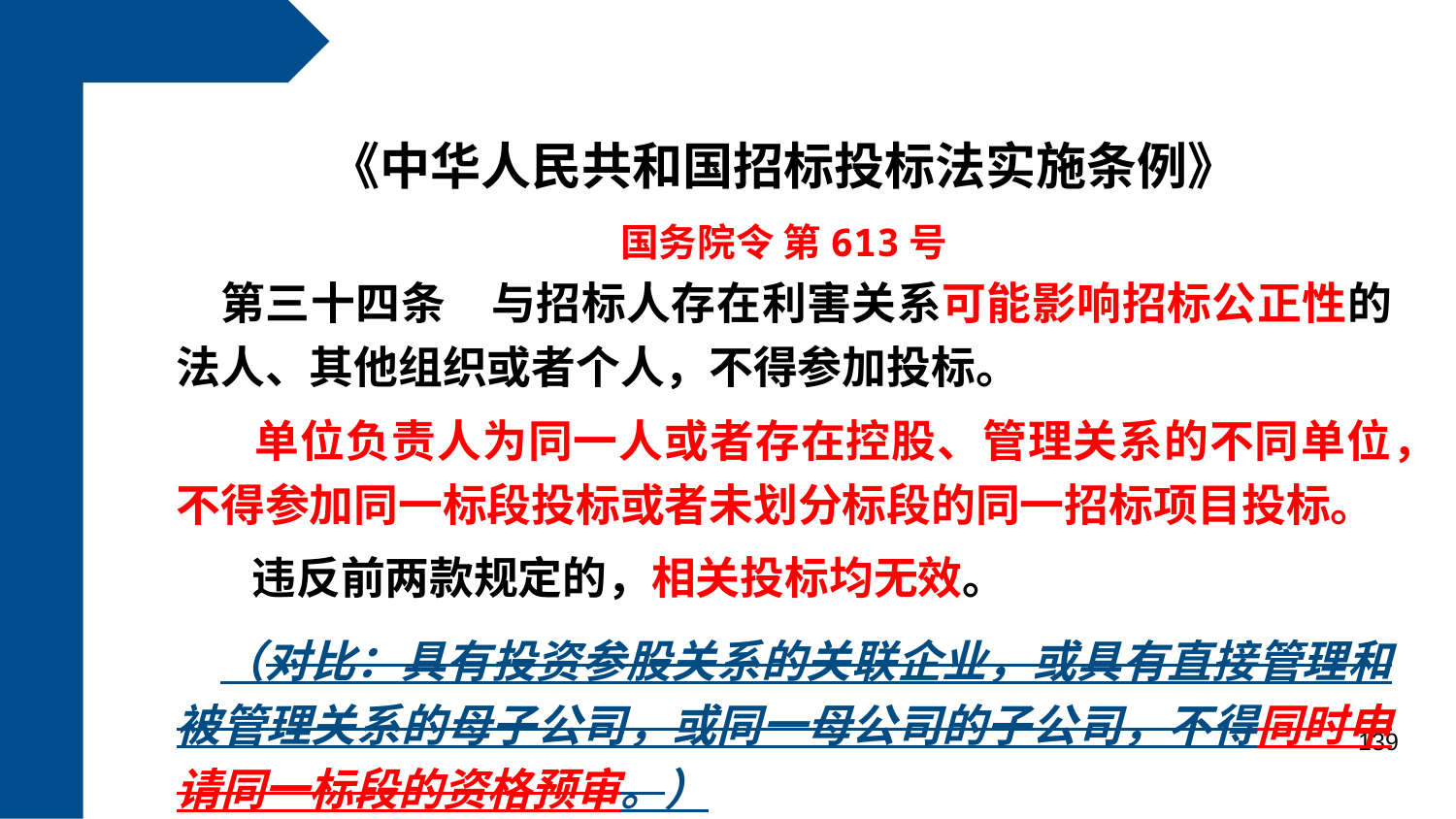

《中华人民共和国招标投标法实施条例》
国务院令 第613号
第三十四条　与招标人存在利害关系可能影响招标公正性的法人、其他组织或者个人，不得参加投标。
  单位负责人为同一人或者存在控股、管理关系的不同单位，不得参加同一标段投标或者未划分标段的同一招标项目投标。
  违反前两款规定的，相关投标均无效。
（对比：具有投资参股关系的关联企业，或具有直接管理和被管理关系的母子公司，或同一母公司的子公司，不得同时申请同一标段的资格预审。）

139